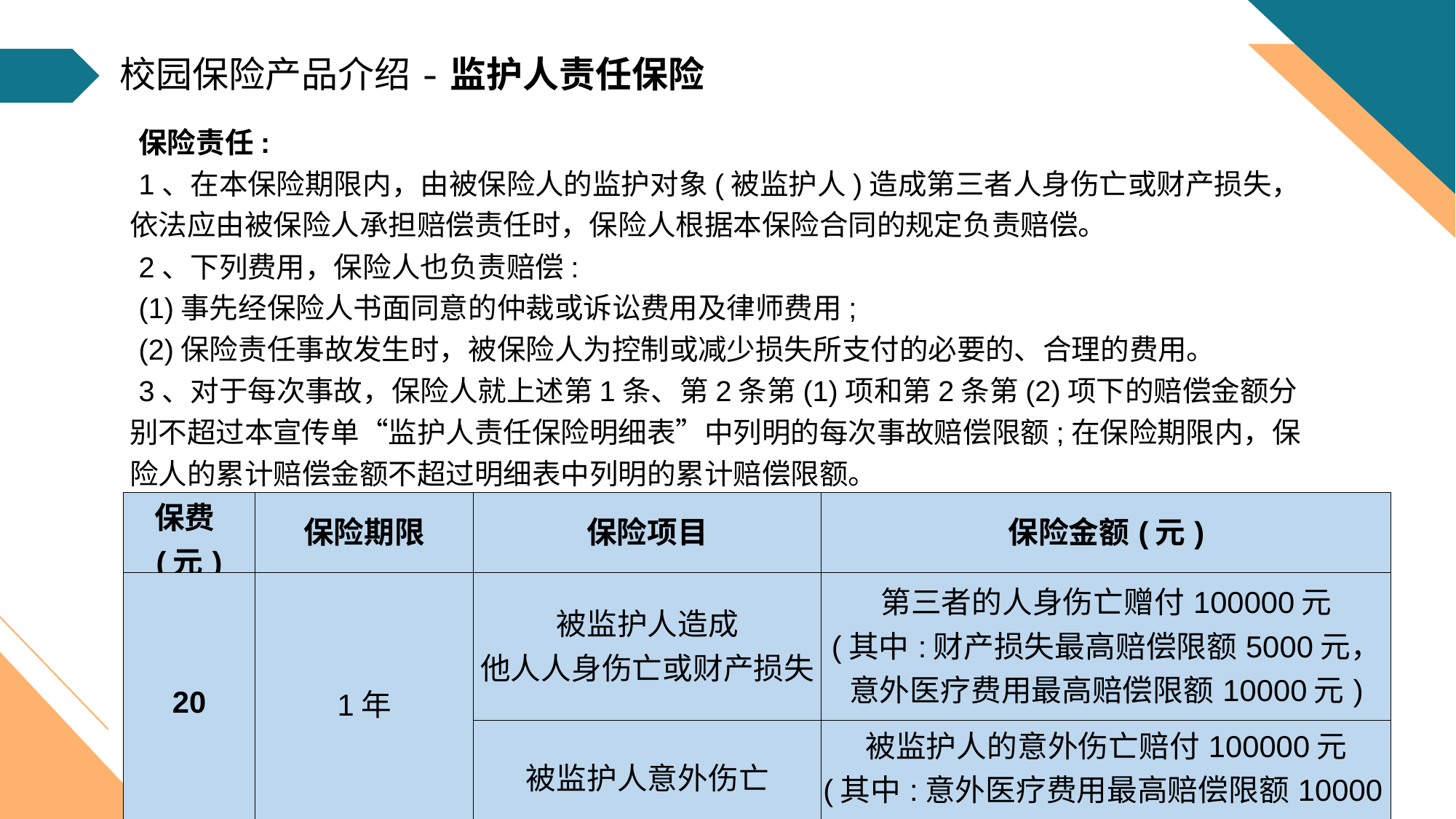

校园保险产品介绍-监护人责任保险

保险责任:
1、在本保险期限内，由被保险人的监护对象(被监护人)造成第三者人身伤亡或财产损失，依法应由被保险人承担赔偿责任时，保险人根据本保险合同的规定负责赔偿。
2、下列费用，保险人也负责赔偿:
(1)事先经保险人书面同意的仲裁或诉讼费用及律师费用;
(2)保险责任事故发生时，被保险人为控制或减少损失所支付的必要的、合理的费用。
3、对于每次事故，保险人就上述第1条、第2条第(1)项和第2条第(2)项下的赔偿金额分别不超过本宣传单“监护人责任保险明细表”中列明的每次事故赔偿限额;在保险期限内，保险人的累计赔偿金额不超过明细表中列明的累计赔偿限额。

| 保费(元) | 保险期限 | 保险项目 | 保险金额(元) |
| --- | --- | --- | --- |
| 20 | 1年 | 被监护人造成 他人人身伤亡或财产损失 | 第三者的人身伤亡赠付100000元 (其中:财产损失最高赔偿限额5000元， 意外医疗费用最高赔偿限额10000元) |
|  |  | 被监护人意外伤亡 | 被监护人的意外伤亡赔付100000元 (其中:意外医疗费用最高赔偿限额10000元) |